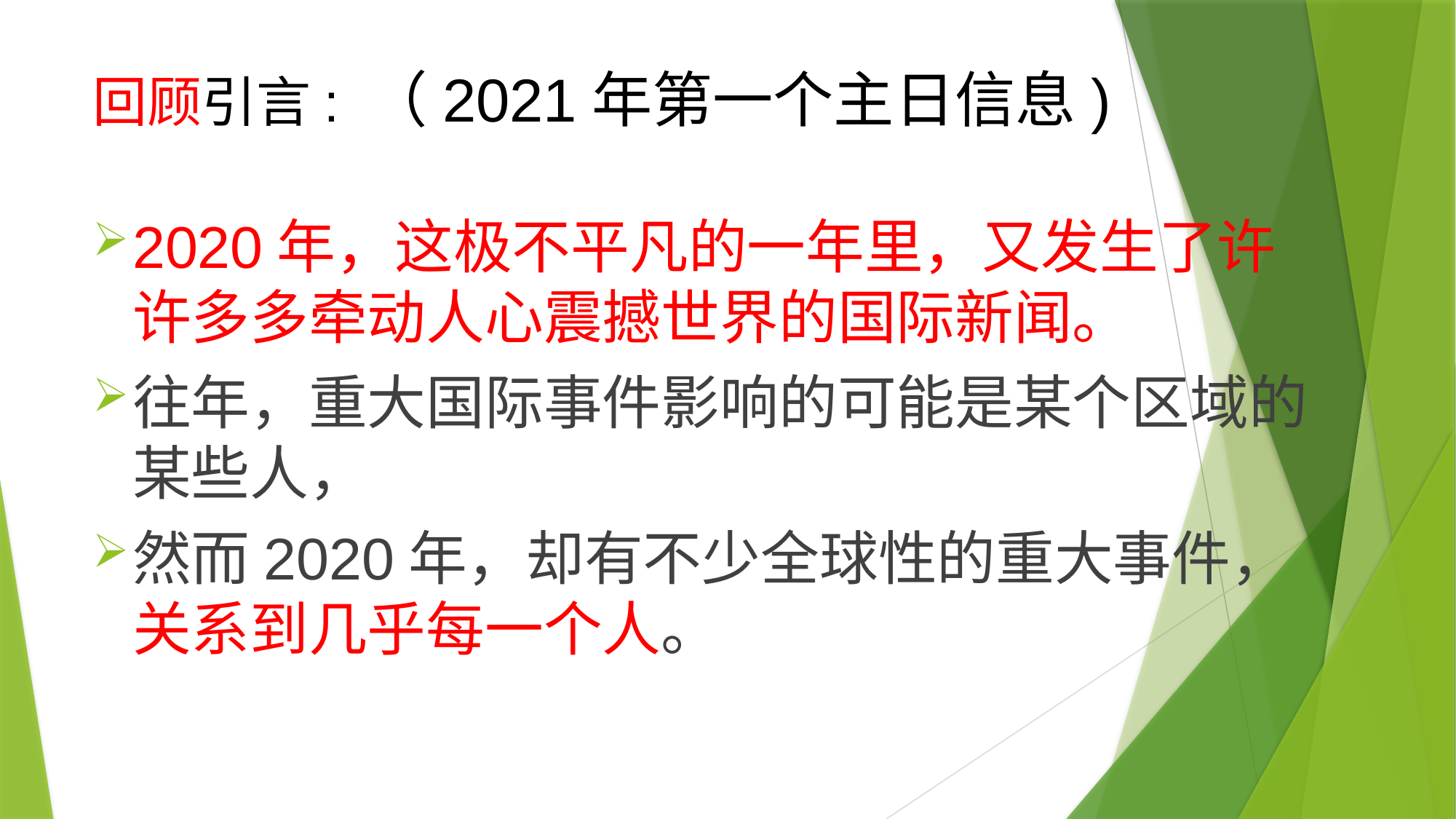

# 回顾引言: （2021年第一个主日信息)
2020年，这极不平凡的一年里，又发生了许许多多牵动人心震撼世界的国际新闻。
往年，重大国际事件影响的可能是某个区域的某些人，
然而2020年，却有不少全球性的重大事件，关系到几乎每一个人。